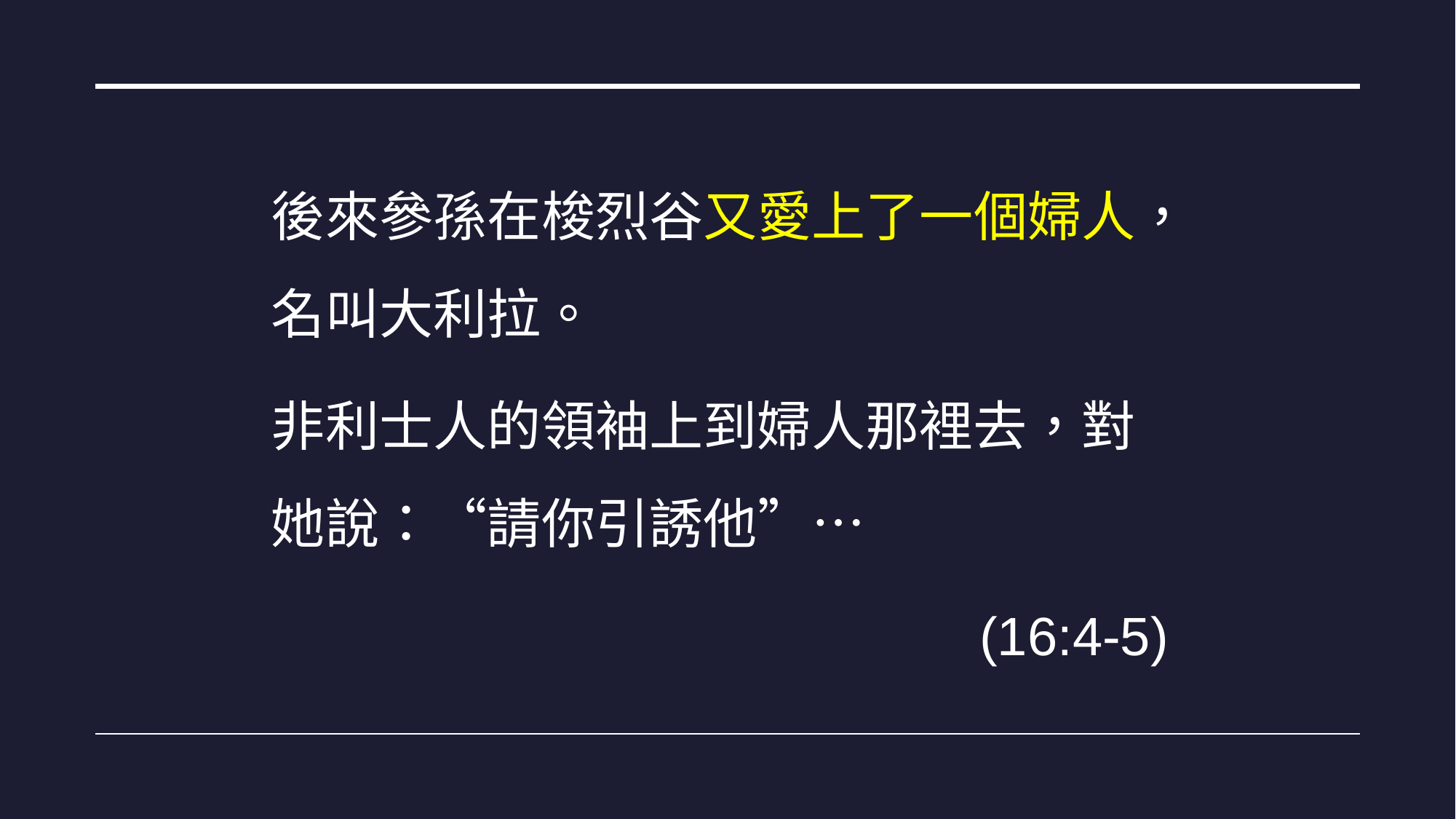

後來參孫在梭烈谷又愛上了一個婦人，名叫大利拉。
非利士人的領袖上到婦人那裡去，對她說：“請你引誘他”…
(16:4-5)